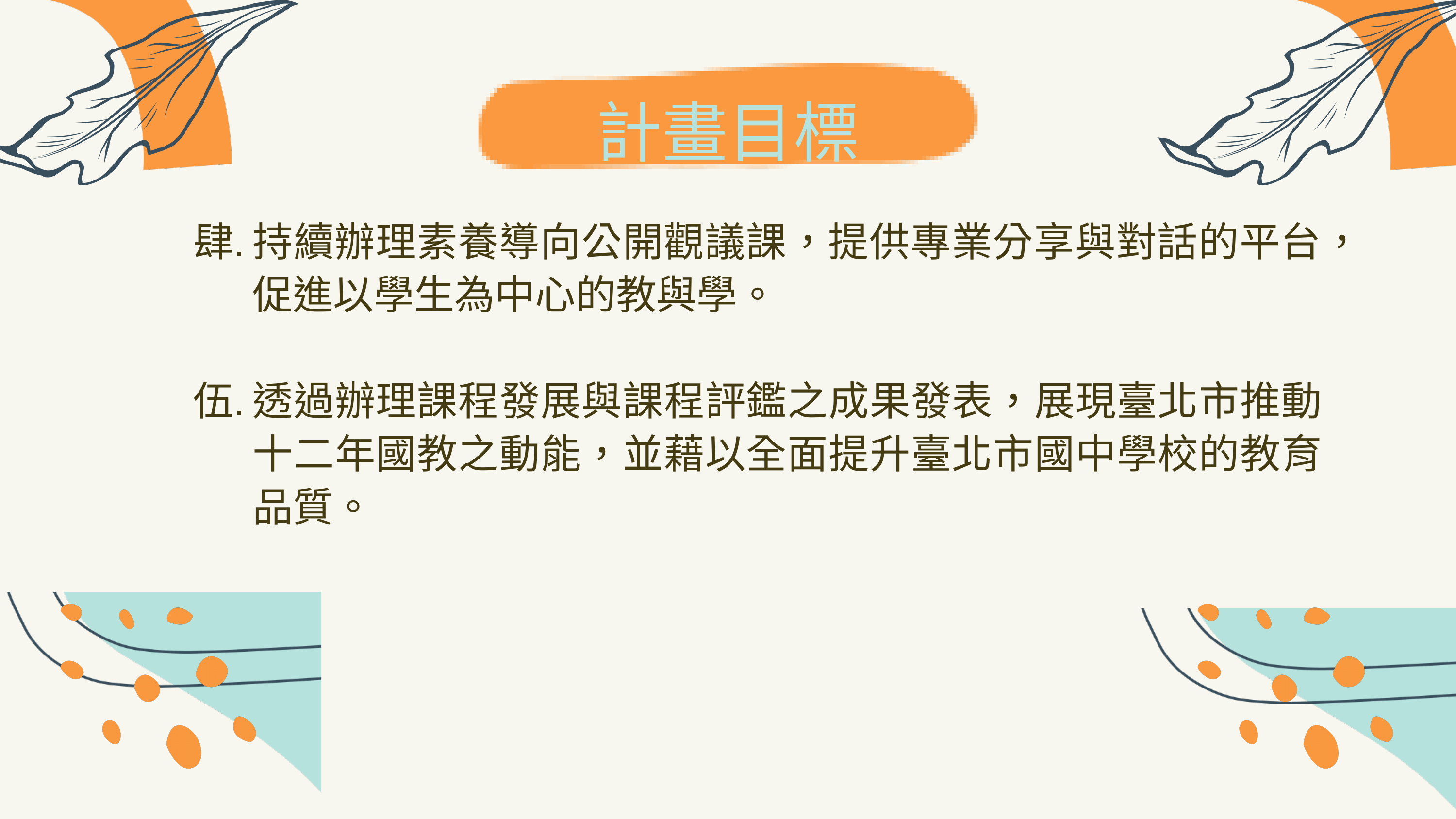

計畫目標
持續辦理素養導向公開觀議課，提供專業分享與對話的平台，促進以學生為中心的教與學。

透過辦理課程發展與課程評鑑之成果發表，展現臺北市推動十二年國教之動能，並藉以全面提升臺北市國中學校的教育品質。